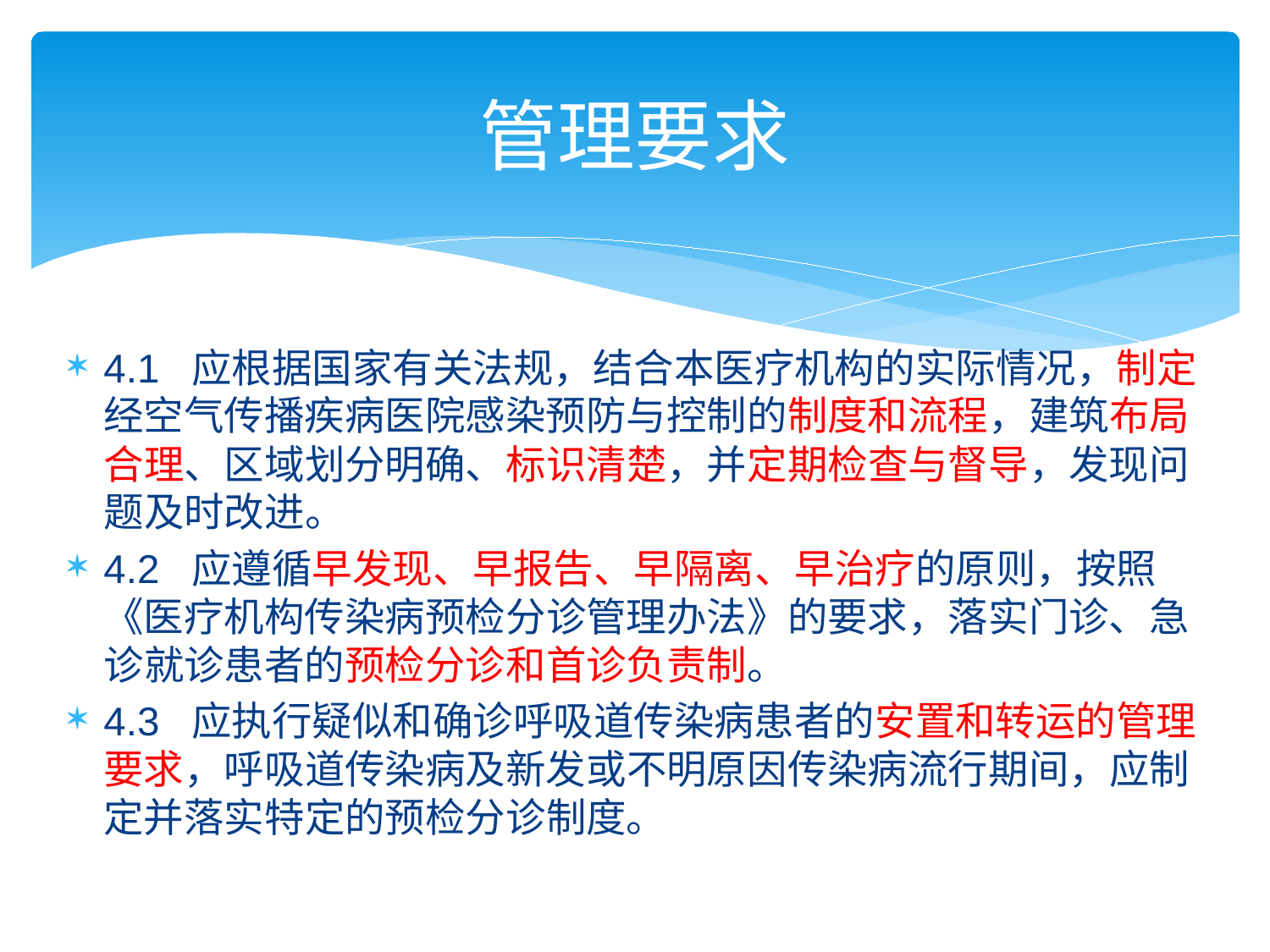

# 管理要求
4.1  应根据国家有关法规，结合本医疗机构的实际情况，制定经空气传播疾病医院感染预防与控制的制度和流程，建筑布局合理、区域划分明确、标识清楚，并定期检查与督导，发现问题及时改进。
4.2  应遵循早发现、早报告、早隔离、早治疗的原则，按照《医疗机构传染病预检分诊管理办法》的要求，落实门诊、急诊就诊患者的预检分诊和首诊负责制。
4.3  应执行疑似和确诊呼吸道传染病患者的安置和转运的管理要求，呼吸道传染病及新发或不明原因传染病流行期间，应制定并落实特定的预检分诊制度。